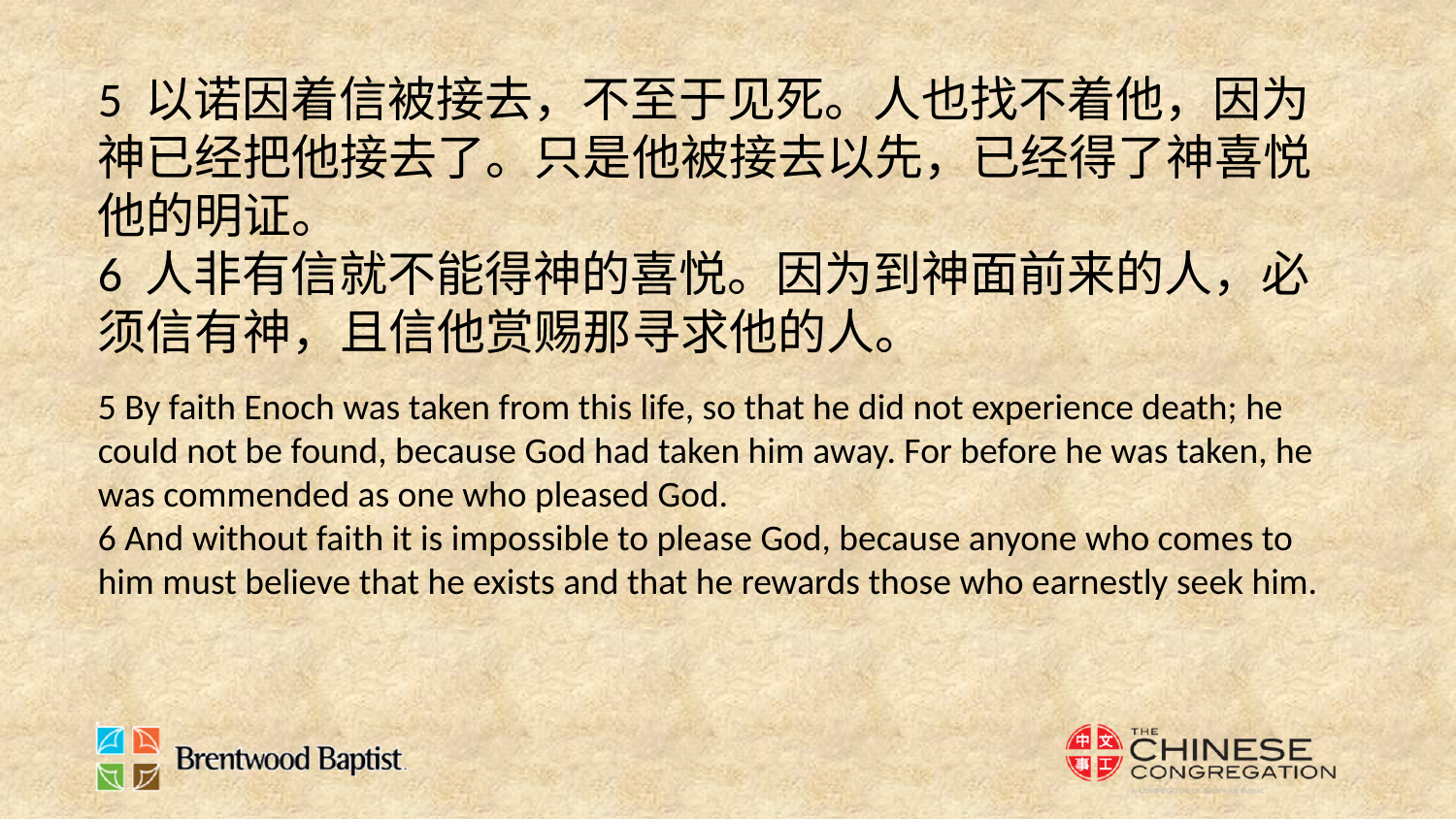

5 以诺因着信被接去，不至于见死。人也找不着他，因为神已经把他接去了。只是他被接去以先，已经得了神喜悦他的明证。
6 人非有信就不能得神的喜悦。因为到神面前来的人，必须信有神，且信他赏赐那寻求他的人。

5 By faith Enoch was taken from this life, so that he did not experience death; he could not be found, because God had taken him away. For before he was taken, he was commended as one who pleased God.
6 And without faith it is impossible to please God, because anyone who comes to him must believe that he exists and that he rewards those who earnestly seek him.